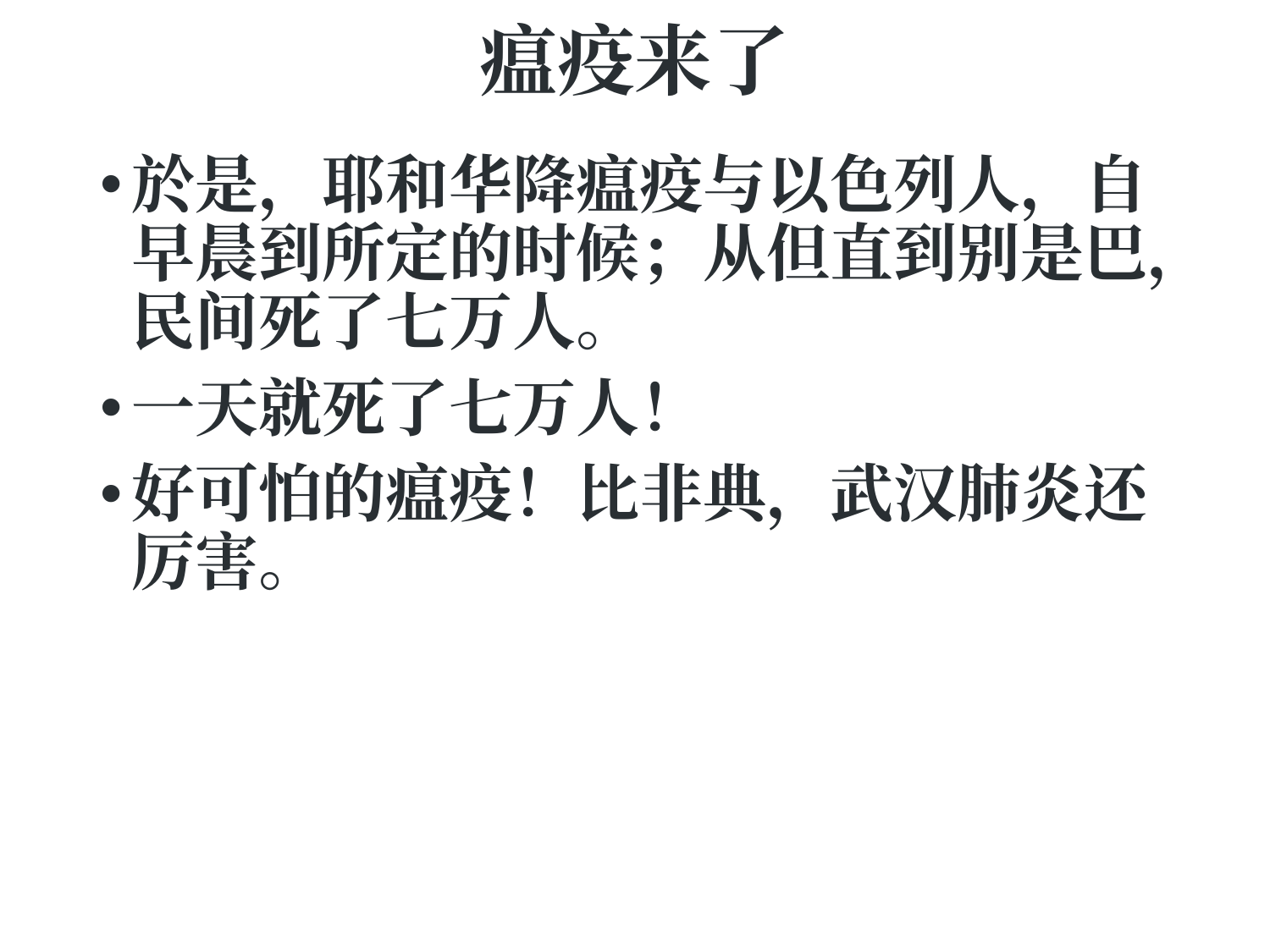

# 瘟疫来了
於是，耶和华降瘟疫与以色列人，自早晨到所定的时候；从但直到别是巴，民间死了七万人。
一天就死了七万人！
好可怕的瘟疫！比非典，武汉肺炎还厉害。